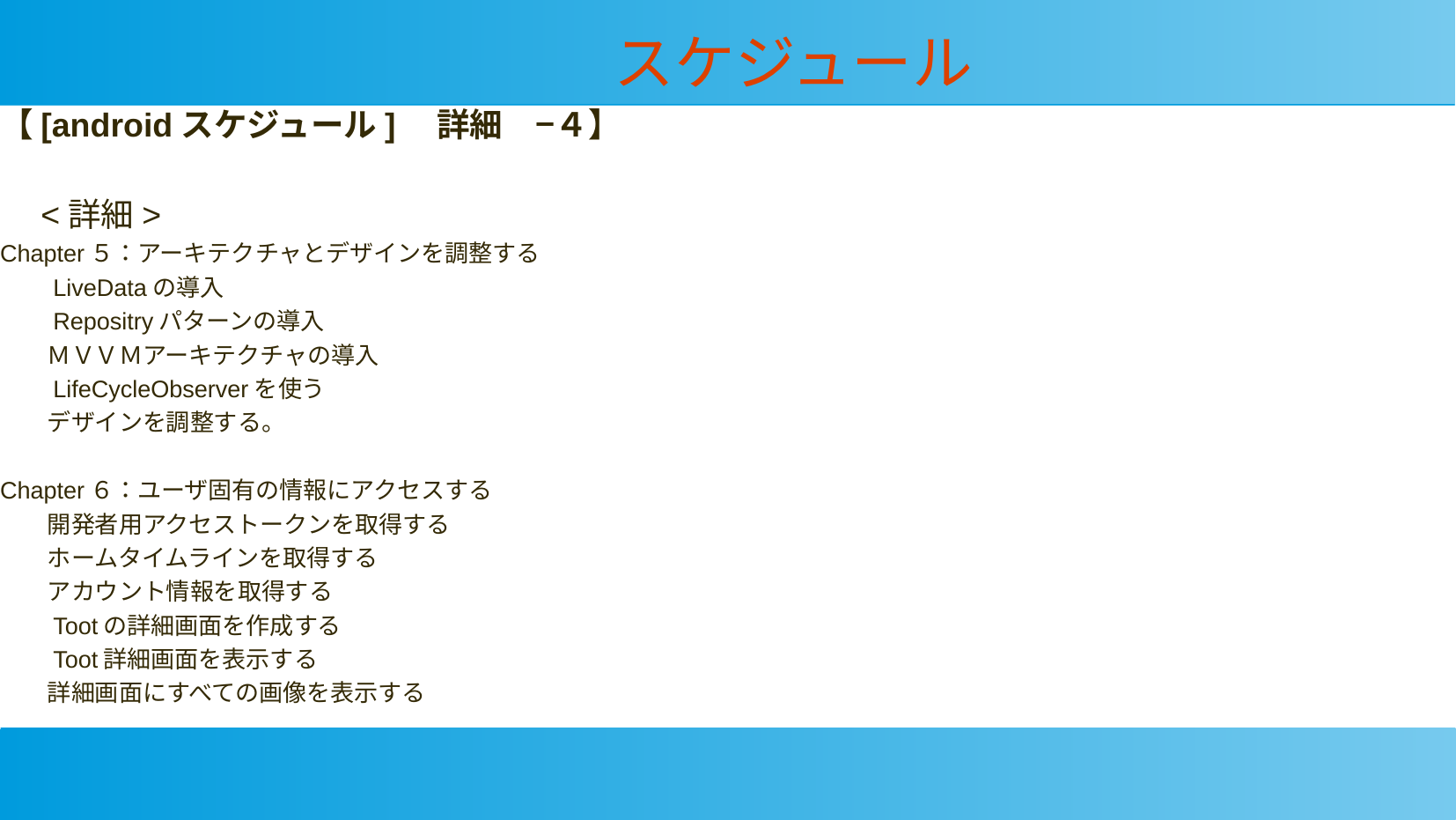

スケジュール
【[androidスケジュール]　詳細　−４】

　<詳細>
Chapter５：アーキテクチャとデザインを調整する
　　LiveDataの導入
　　Repositryパターンの導入
　　ＭＶＶＭアーキテクチャの導入
　　LifeCycleObserverを使う
　　デザインを調整する。

Chapter６：ユーザ固有の情報にアクセスする
　　開発者用アクセストークンを取得する
　　ホームタイムラインを取得する
　　アカウント情報を取得する
　　Tootの詳細画面を作成する
　　Toot詳細画面を表示する
　　詳細画面にすべての画像を表示する